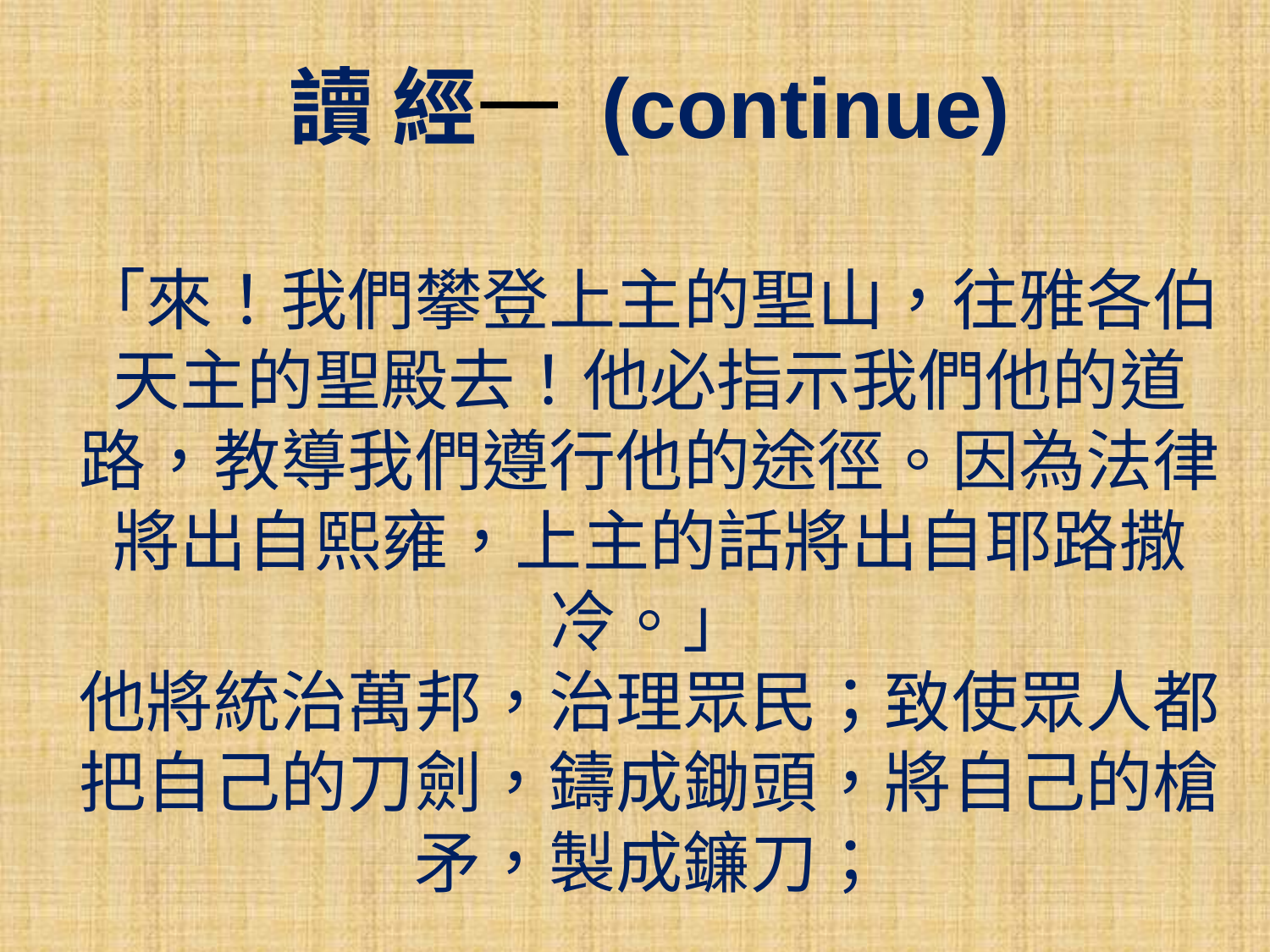

讀 經一 (continue)

「來！我們攀登上主的聖山，往雅各伯天主的聖殿去！他必指示我們他的道路，教導我們遵行他的途徑。因為法律將出自熙雍，上主的話將出自耶路撒冷。」
他將統治萬邦，治理眾民；致使眾人都把自己的刀劍，鑄成鋤頭，將自己的槍矛，製成鐮刀；
#